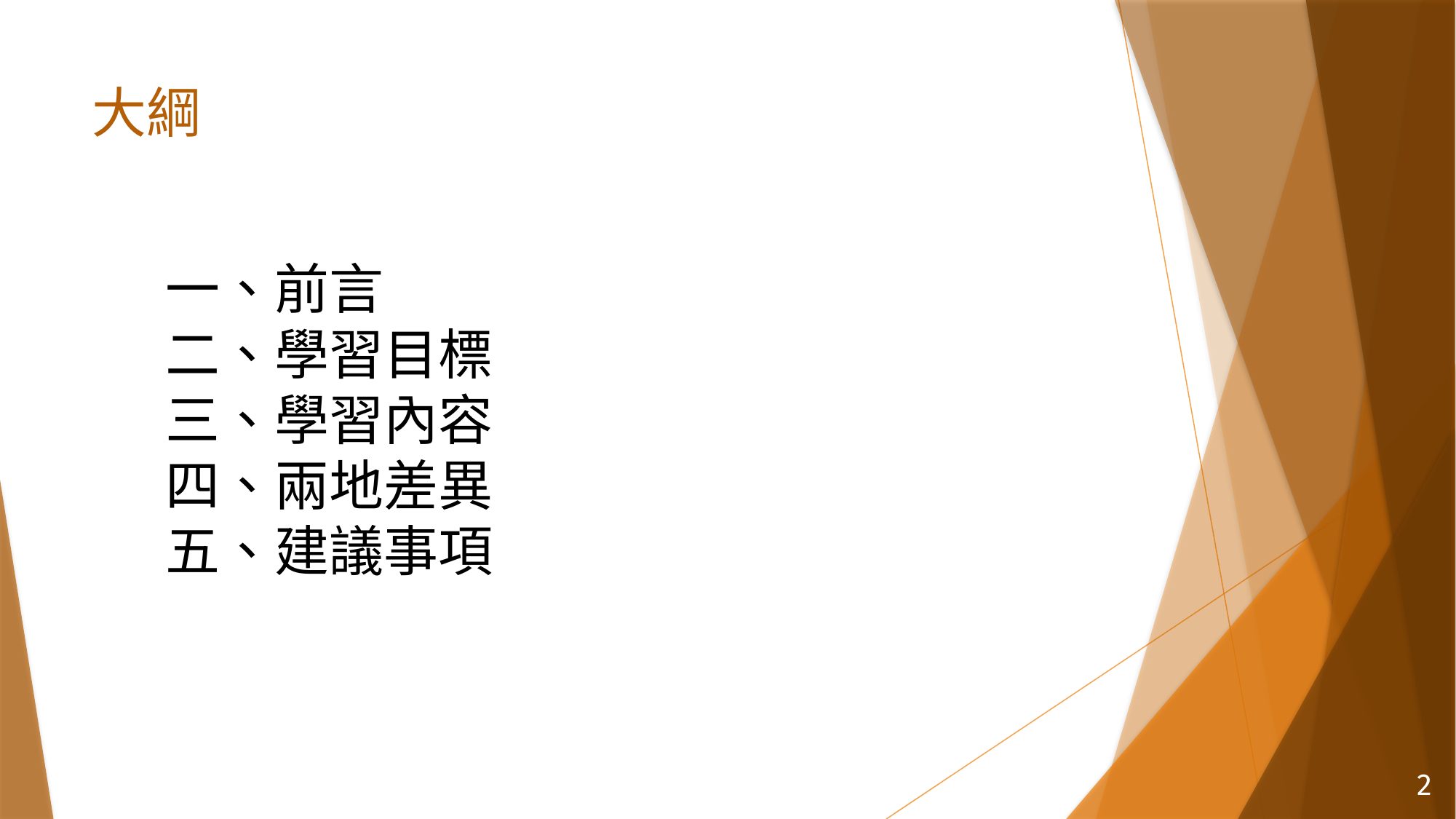

# 大綱
一、前言
二、學習目標
三、學習內容
四、兩地差異
五、建議事項

2